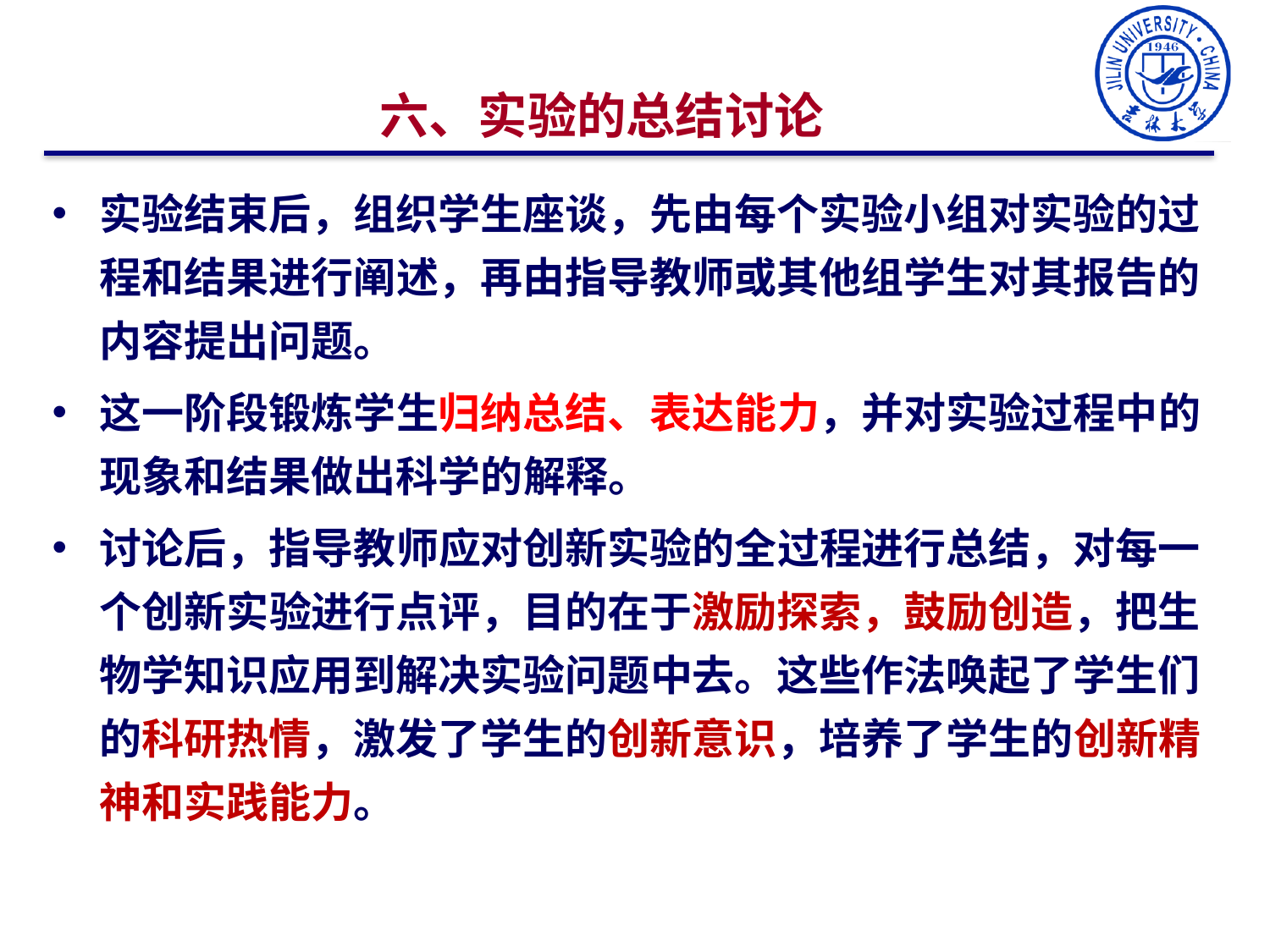

六、实验的总结讨论
实验结束后，组织学生座谈，先由每个实验小组对实验的过程和结果进行阐述，再由指导教师或其他组学生对其报告的内容提出问题。
这一阶段锻炼学生归纳总结、表达能力，并对实验过程中的现象和结果做出科学的解释。
讨论后，指导教师应对创新实验的全过程进行总结，对每一个创新实验进行点评，目的在于激励探索，鼓励创造，把生物学知识应用到解决实验问题中去。这些作法唤起了学生们的科研热情，激发了学生的创新意识，培养了学生的创新精神和实践能力。